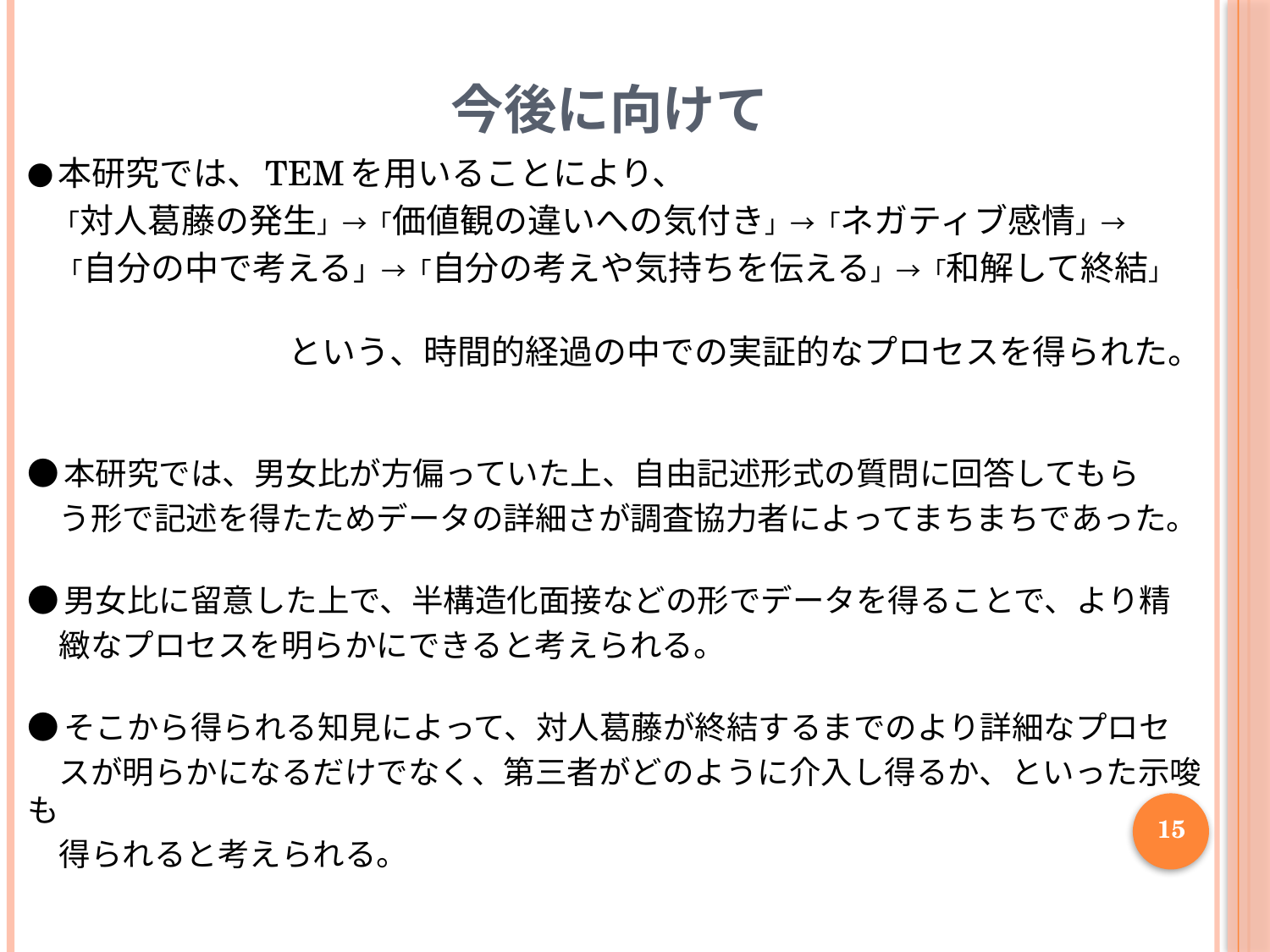

# 今後に向けて
●本研究では、TEMを用いることにより、
　「対人葛藤の発生」→「価値観の違いへの気付き」→「ネガティブ感情」→
　「自分の中で考える」→「自分の考えや気持ちを伝える」→「和解して終結」

という、時間的経過の中での実証的なプロセスを得られた。

●本研究では、男女比が方偏っていた上、自由記述形式の質問に回答してもら
　う形で記述を得たためデータの詳細さが調査協力者によってまちまちであった。

●男女比に留意した上で、半構造化面接などの形でデータを得ることで、より精
　緻なプロセスを明らかにできると考えられる。

●そこから得られる知見によって、対人葛藤が終結するまでのより詳細なプロセ
　スが明らかになるだけでなく、第三者がどのように介入し得るか、といった示唆も
　得られると考えられる。

15